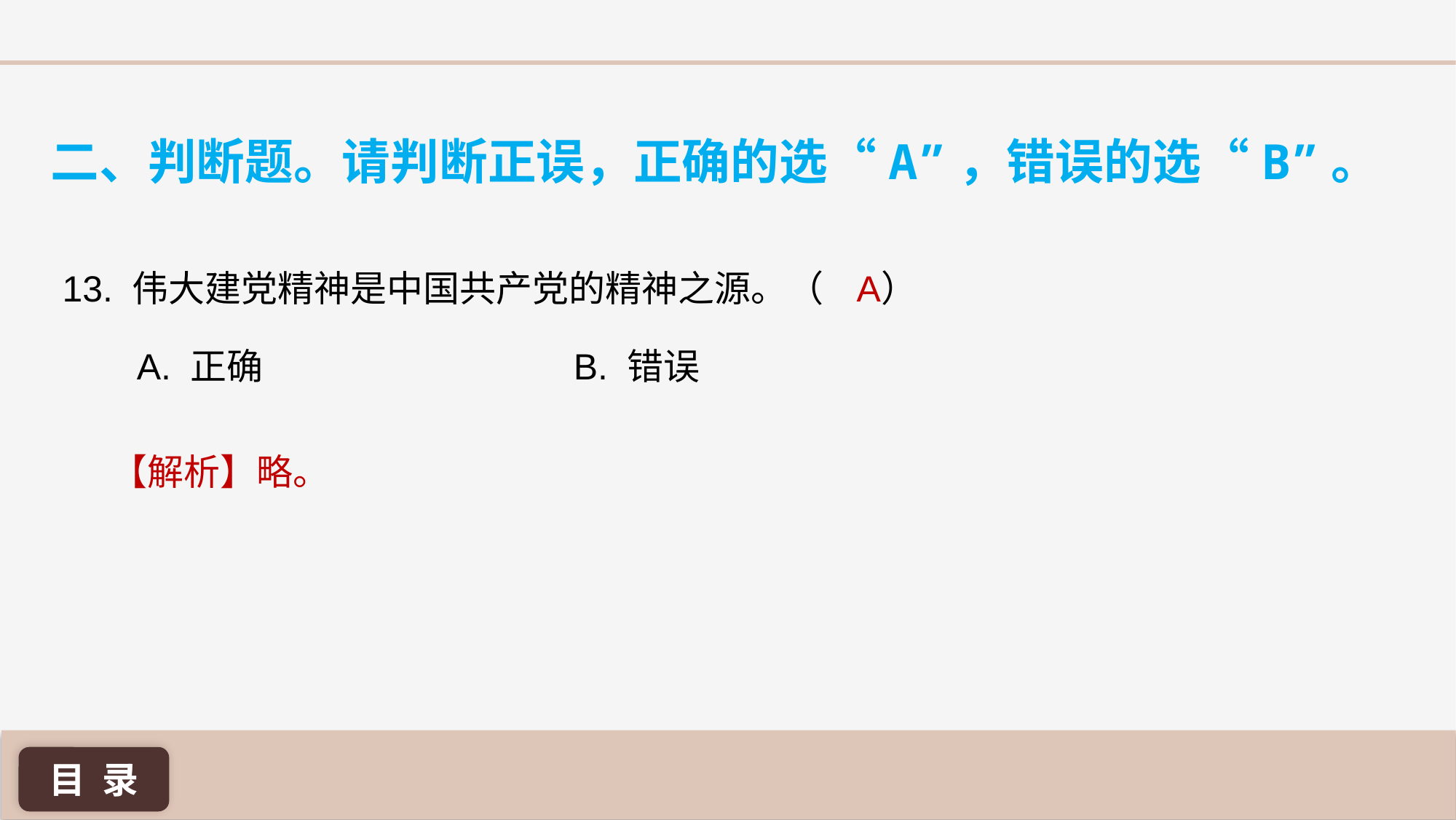

二、判断题。请判断正误，正确的选“A”，错误的选“B”。
A
13. 伟大建党精神是中国共产党的精神之源。（ 	）
A. 正确 			B. 错误
【解析】略。